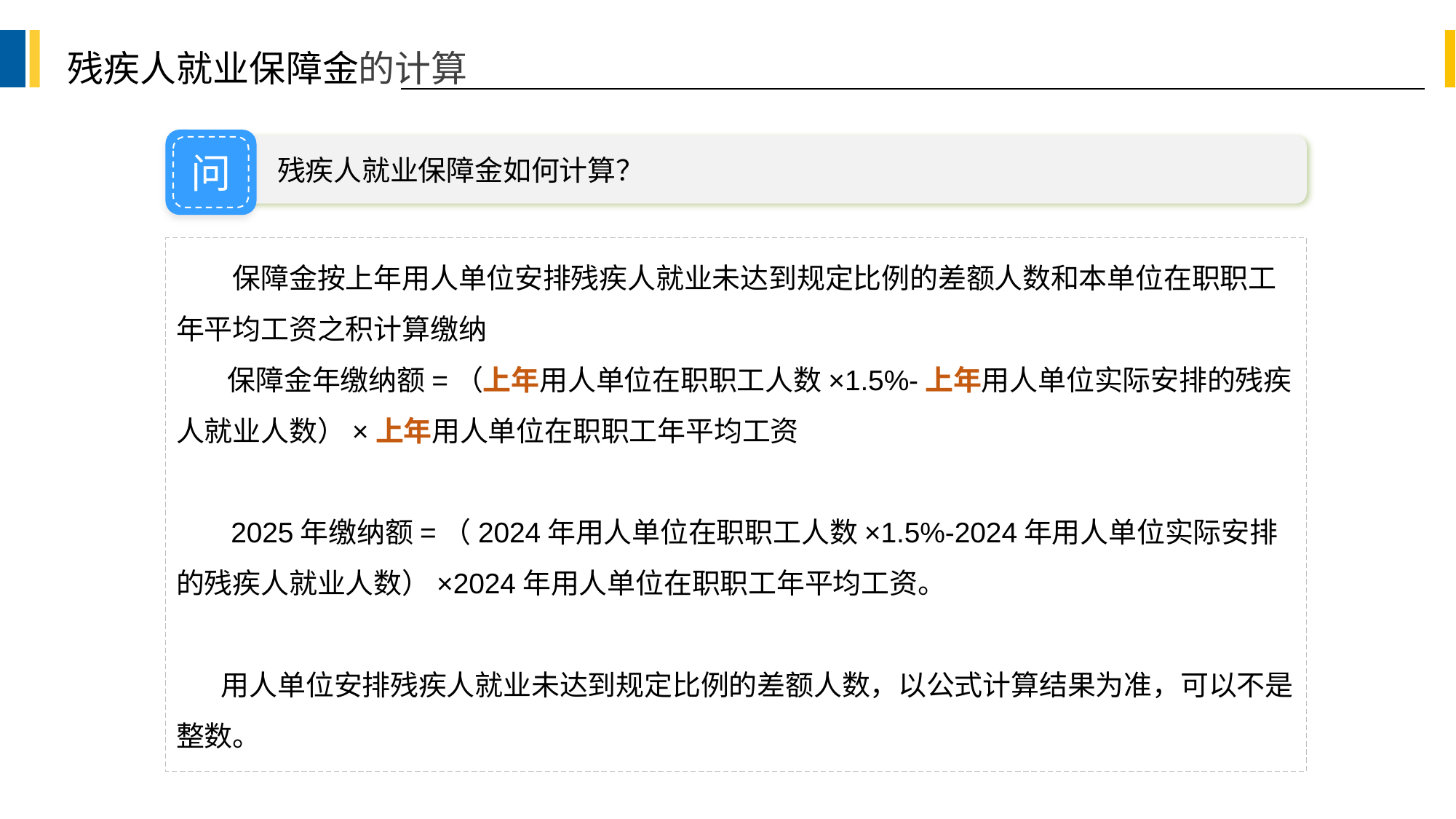

残疾人就业保障金的计算

残疾人就业保障金如何计算？
问
　　保障金按上年用人单位安排残疾人就业未达到规定比例的差额人数和本单位在职职工年平均工资之积计算缴纳
       保障金年缴纳额=（上年用人单位在职职工人数×1.5%-上年用人单位实际安排的残疾人就业人数）×上年用人单位在职职工年平均工资

       2025年缴纳额=（2024年用人单位在职职工人数×1.5%-2024年用人单位实际安排的残疾人就业人数）×2024年用人单位在职职工年平均工资。

      用人单位安排残疾人就业未达到规定比例的差额人数，以公式计算结果为准，可以不是整数。